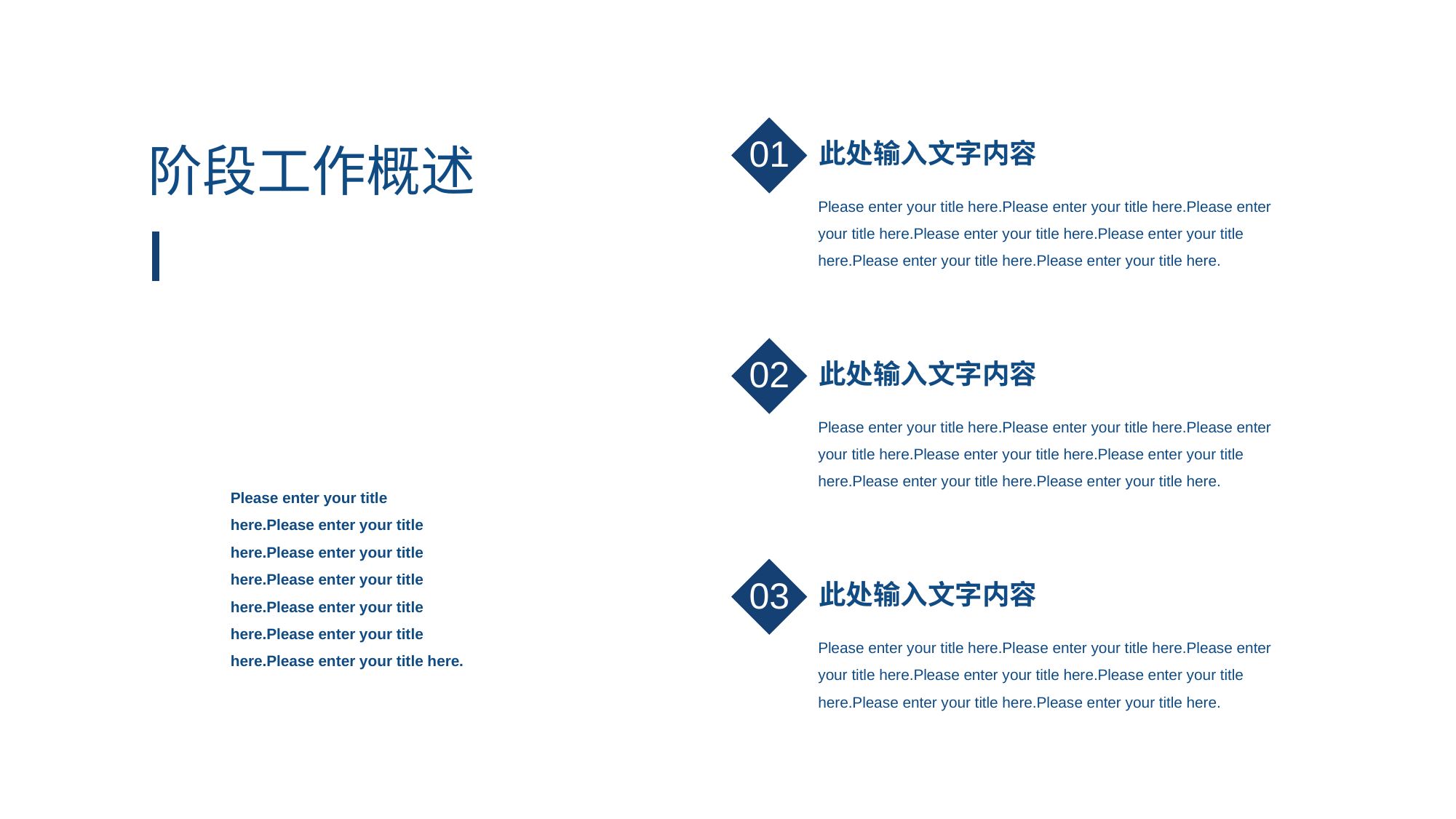

01
此处输入文字内容
Please enter your title here.Please enter your title here.Please enter your title here.Please enter your title here.Please enter your title here.Please enter your title here.Please enter your title here.

02
此处输入文字内容
Please enter your title here.Please enter your title here.Please enter your title here.Please enter your title here.Please enter your title here.Please enter your title here.Please enter your title here.

03
此处输入文字内容
Please enter your title here.Please enter your title here.Please enter your title here.Please enter your title here.Please enter your title here.Please enter your title here.Please enter your title here.
阶段工作概述
Please enter your title here.Please enter your title here.Please enter your title here.Please enter your title here.Please enter your title here.Please enter your title here.Please enter your title here.